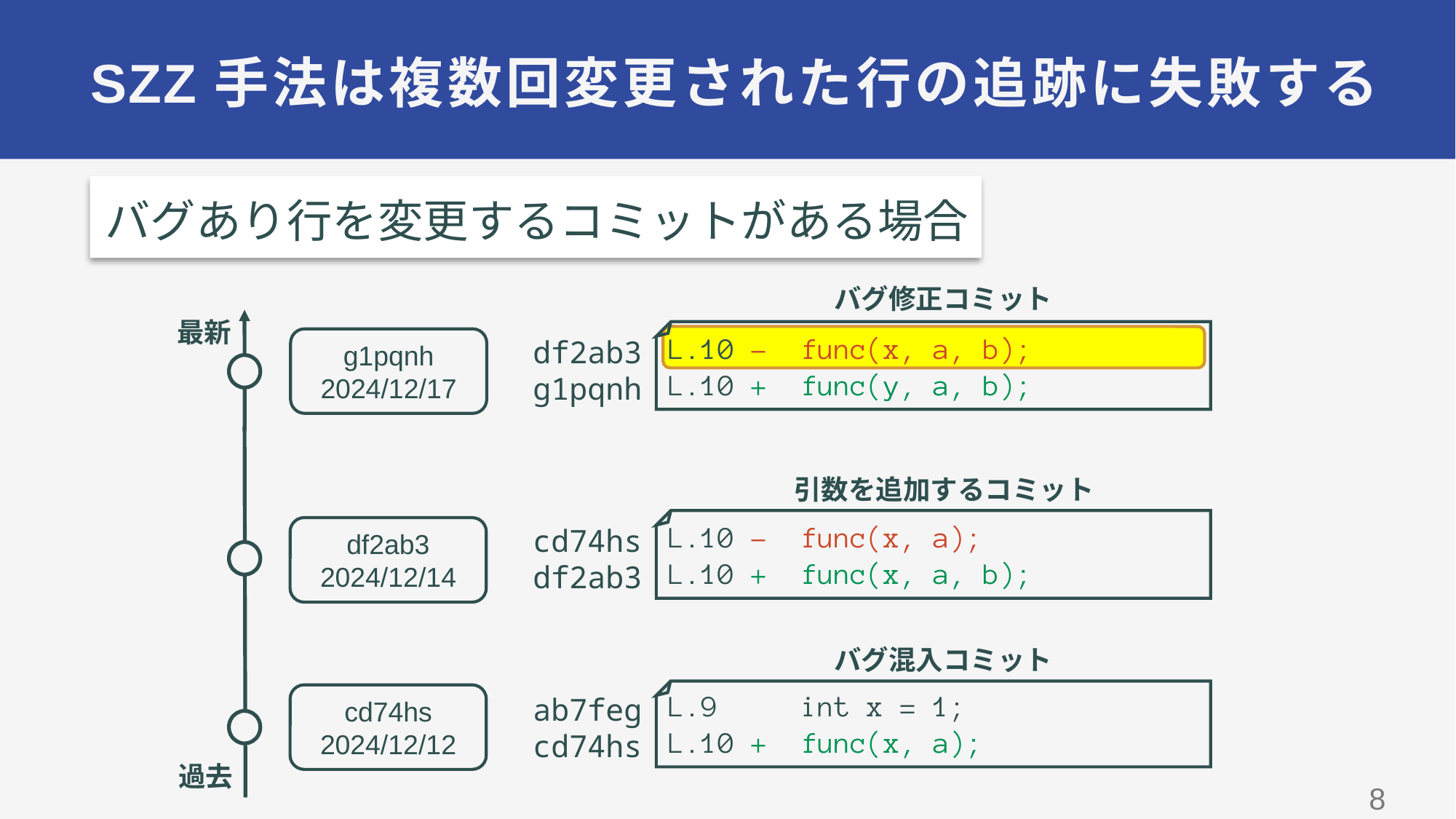

# SZZ手法は複数回変更された行の追跡に失敗する

バグあり行を変更するコミットがある場合
バグ修正コミット
最新

L.10 -  func(x, a, b);
L.10 +  func(y, a, b);

df2ab3
g1pqnh
g1pqnh
2024/12/17

引数を追加するコミット

L.10 -  func(x, a);
L.10 +  func(x, a, b);
cd74hs
df2ab3
df2ab3
2024/12/14

バグ混入コミット

L.9     int x = 1;
L.10 +  func(x, a);
cd74hs
2024/12/12
ab7feg
cd74hs

過去
8